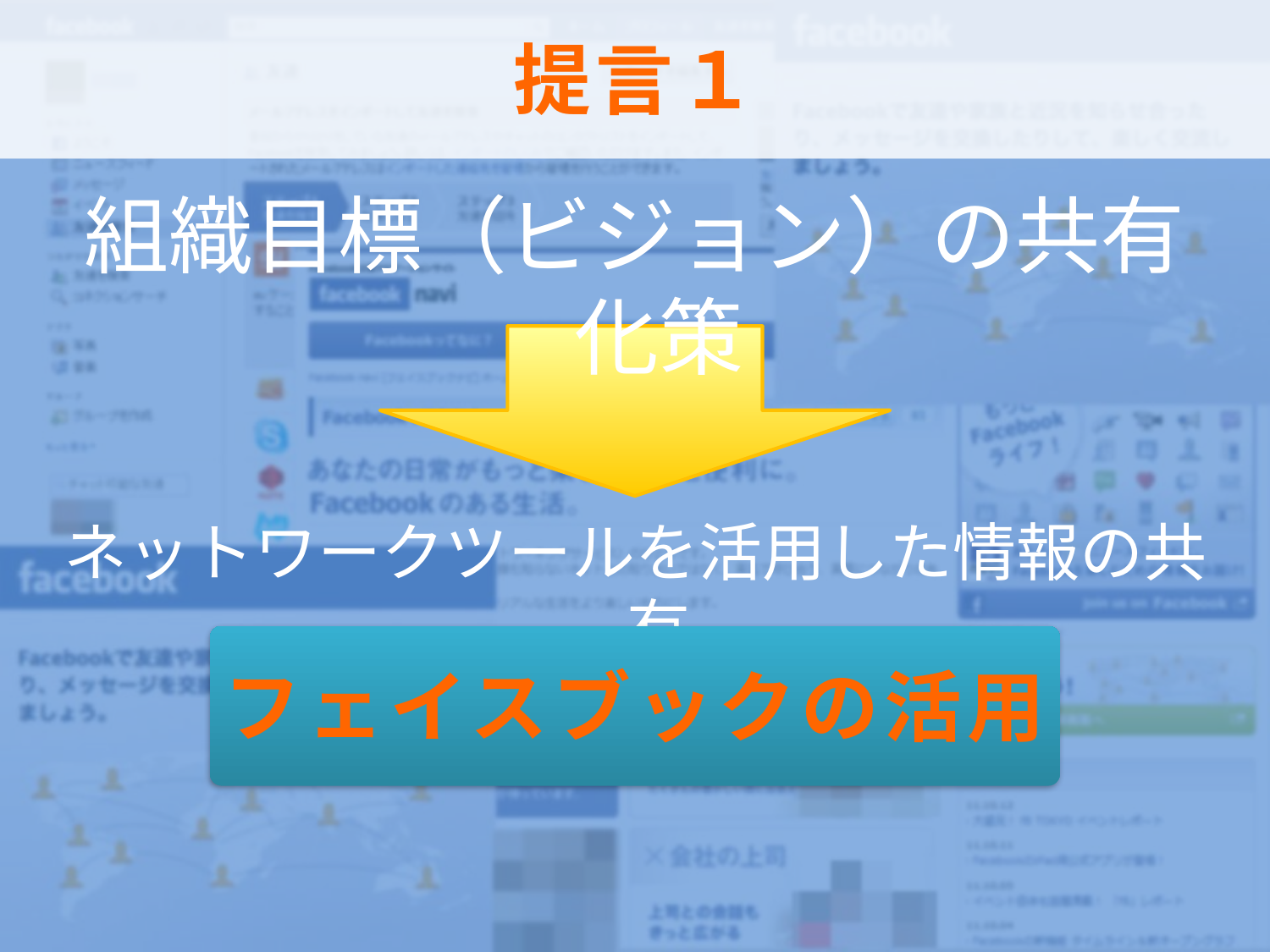

# 提言１

組織目標（ビジョン）の共有化策

ネットワークツールを活用した情報の共有

フェイスブックの活用